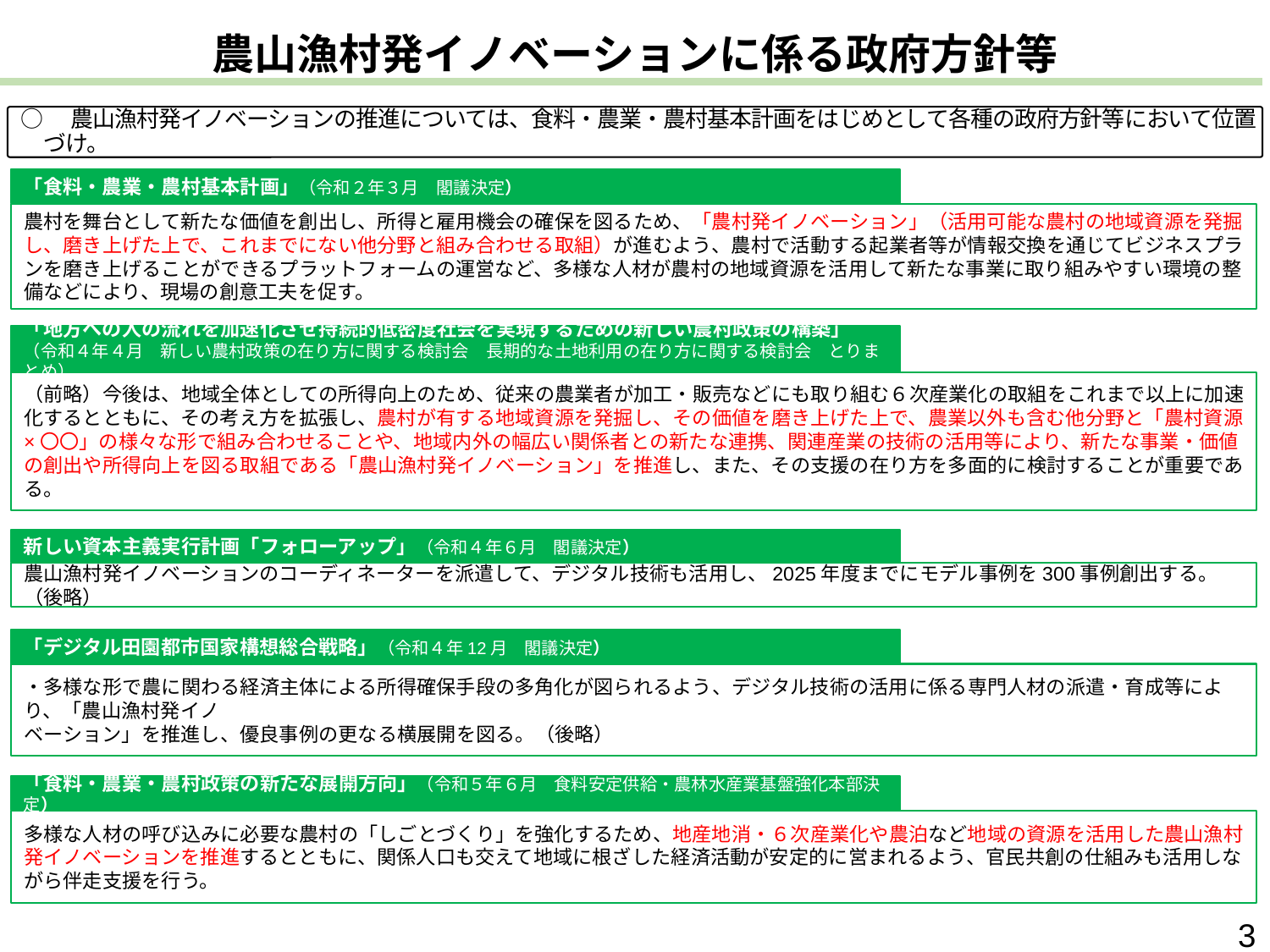

農山漁村発イノベーションに係る政府方針等
○　農山漁村発イノベーションの推進については、食料・農業・農村基本計画をはじめとして各種の政府方針等において位置づけ。
「食料・農業・農村基本計画」（令和２年３月　閣議決定）
農村を舞台として新たな価値を創出し、所得と雇用機会の確保を図るため、「農村発イノベーション」（活用可能な農村の地域資源を発掘し、磨き上げた上で、これまでにない他分野と組み合わせる取組）が進むよう、農村で活動する起業者等が情報交換を通じてビジネスプランを磨き上げることができるプラットフォームの運営など、多様な人材が農村の地域資源を活用して新たな事業に取り組みやすい環境の整備などにより、現場の創意工夫を促す。
「地方への人の流れを加速化させ持続的低密度社会を実現するための新しい農村政策の構築」
（令和４年４月　新しい農村政策の在り方に関する検討会　長期的な土地利用の在り方に関する検討会　とりまとめ）
（前略）今後は、地域全体としての所得向上のため、従来の農業者が加工・販売などにも取り組む６次産業化の取組をこれまで以上に加速化するとともに、その考え方を拡張し、農村が有する地域資源を発掘し、その価値を磨き上げた上で、農業以外も含む他分野と「農村資源×〇〇」の様々な形で組み合わせることや、地域内外の幅広い関係者との新たな連携、関連産業の技術の活用等により、新たな事業・価値の創出や所得向上を図る取組である「農山漁村発イノベーション」を推進し、また、その支援の在り方を多面的に検討することが重要である。
新しい資本主義実行計画「フォローアップ」（令和４年６月　閣議決定）
農山漁村発イノベーションのコーディネーターを派遣して、デジタル技術も活用し、2025年度までにモデル事例を300事例創出する。（後略）
「デジタル田園都市国家構想総合戦略」（令和４年12月　閣議決定）
・多様な形で農に関わる経済主体による所得確保手段の多角化が図られるよう、デジタル技術の活用に係る専門人材の派遣・育成等により、「農山漁村発イノ
ベーション」を推進し、優良事例の更なる横展開を図る。（後略）
「食料・農業・農村政策の新たな展開方向」（令和５年６月　食料安定供給・農林水産業基盤強化本部決定）
多様な人材の呼び込みに必要な農村の「しごとづくり」を強化するため、地産地消・６次産業化や農泊など地域の資源を活用した農山漁村発イノベーションを推進するとともに、関係人口も交えて地域に根ざした経済活動が安定的に営まれるよう、官民共創の仕組みも活用しながら伴走支援を行う。
3